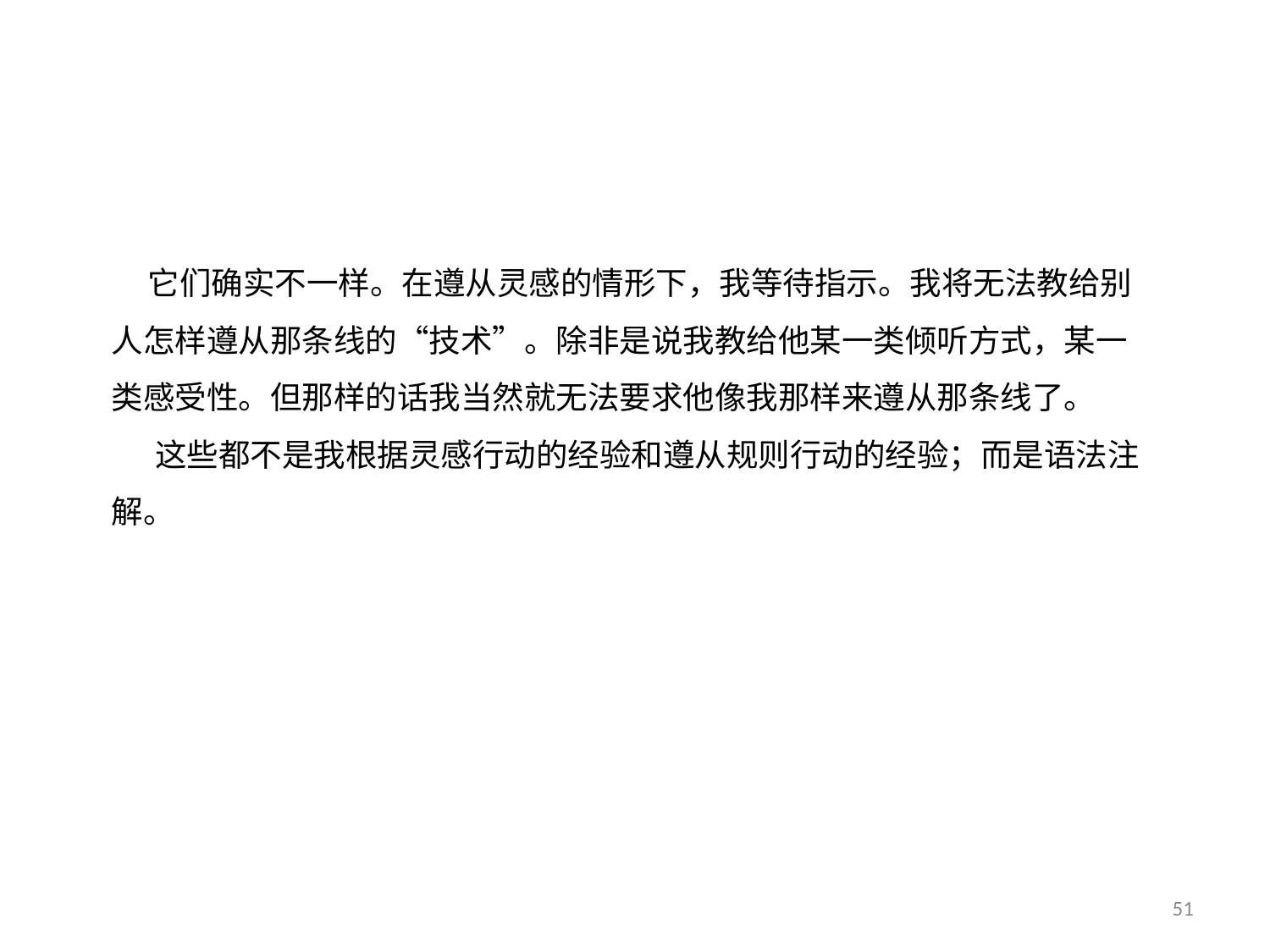

它们确实不一样。在遵从灵感的情形下，我等待指示。我将无法教给别人怎样遵从那条线的“技术”。除非是说我教给他某一类倾听方式，某一类感受性。但那样的话我当然就无法要求他像我那样来遵从那条线了。
     这些都不是我根据灵感行动的经验和遵从规则行动的经验；而是语法注解。
51